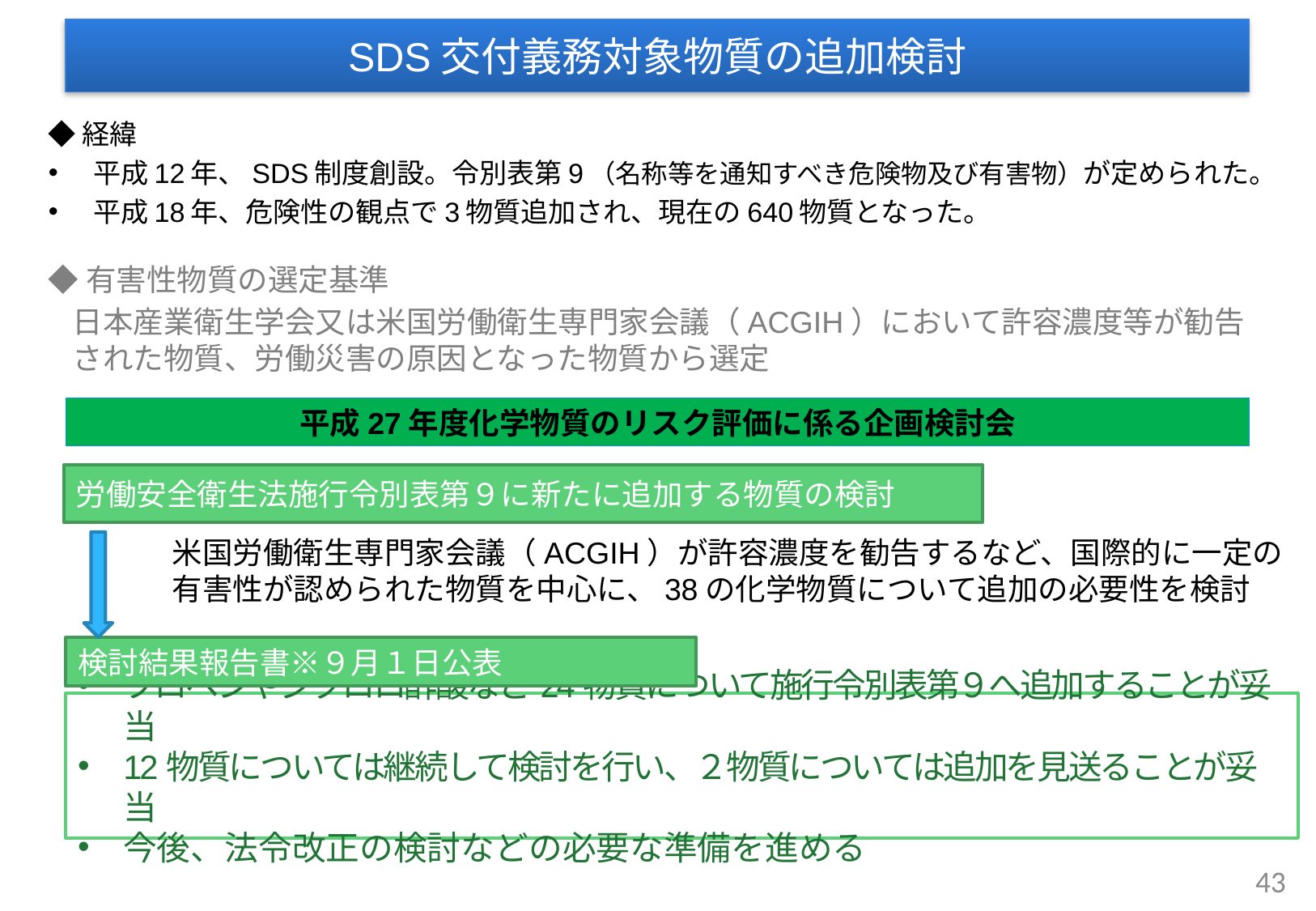

# SDS交付義務対象物質の追加検討
◆経緯
平成12年、SDS制度創設。令別表第9（名称等を通知すべき危険物及び有害物）が定められた。
平成18年、危険性の観点で3物質追加され、現在の640物質となった。

◆有害性物質の選定基準
日本産業衛生学会又は米国労働衛生専門家会議（ACGIH）において許容濃度等が勧告された物質、労働災害の原因となった物質から選定
平成27年度化学物質のリスク評価に係る企画検討会
労働安全衛生法施行令別表第９に新たに追加する物質の検討

米国労働衛生専門家会議（ACGIH）が許容濃度を勧告するなど、国際的に一定の有害性が認められた物質を中心に、38の化学物質について追加の必要性を検討

検討結果報告書※９月１日公表
プロペンやジクロロ酢酸など24物質について施行令別表第９へ追加することが妥当
12物質については継続して検討を行い、２物質については追加を見送ることが妥当
今後、法令改正の検討などの必要な準備を進める
43